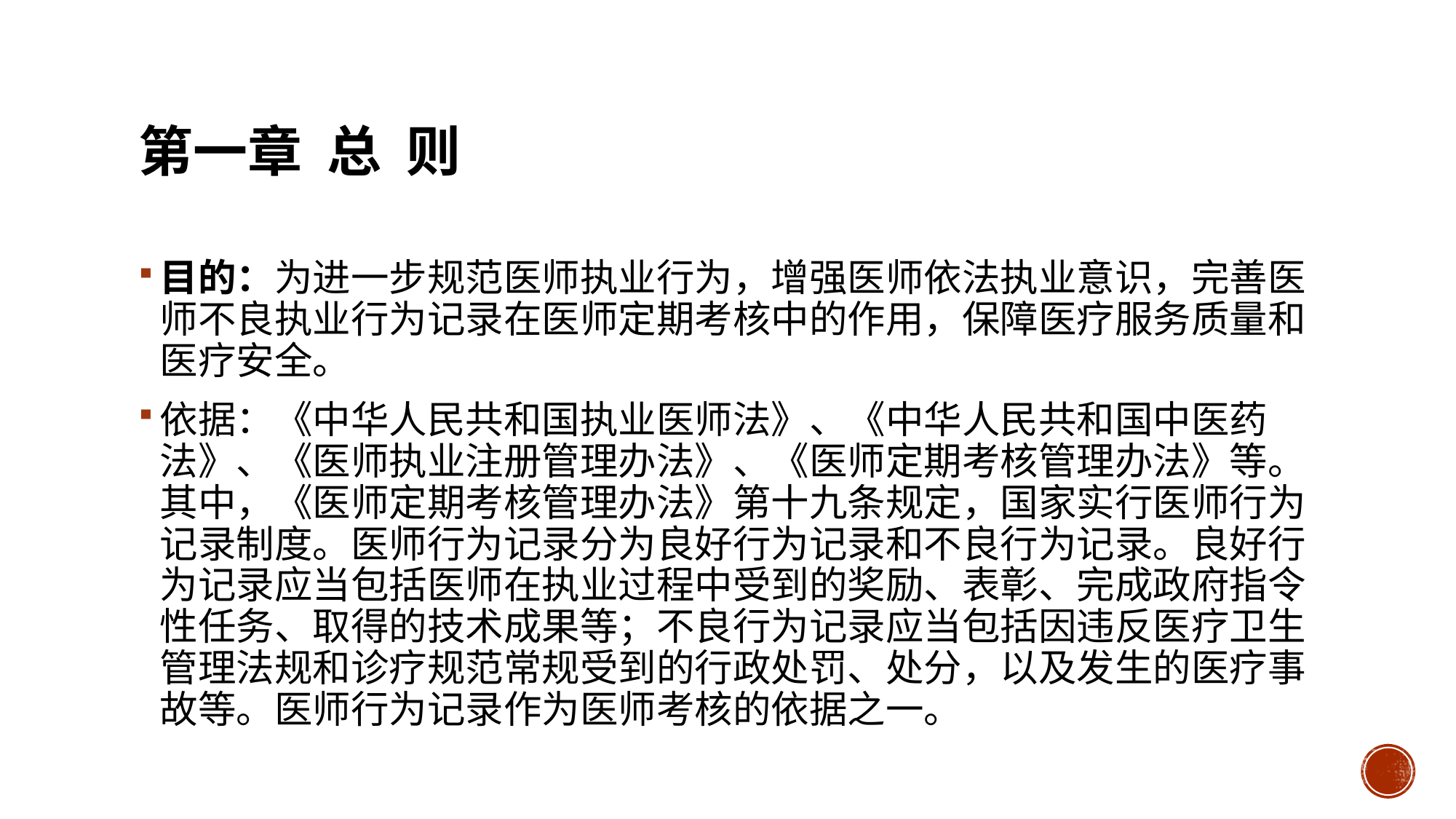

# 第一章  总  则
目的：为进一步规范医师执业行为，增强医师依法执业意识，完善医师不良执业行为记录在医师定期考核中的作用，保障医疗服务质量和医疗安全。
依据：《中华人民共和国执业医师法》、《中华人民共和国中医药法》、《医师执业注册管理办法》、《医师定期考核管理办法》等。其中，《医师定期考核管理办法》第十九条规定，国家实行医师行为记录制度。医师行为记录分为良好行为记录和不良行为记录。良好行为记录应当包括医师在执业过程中受到的奖励、表彰、完成政府指令性任务、取得的技术成果等；不良行为记录应当包括因违反医疗卫生管理法规和诊疗规范常规受到的行政处罚、处分，以及发生的医疗事故等。医师行为记录作为医师考核的依据之一。